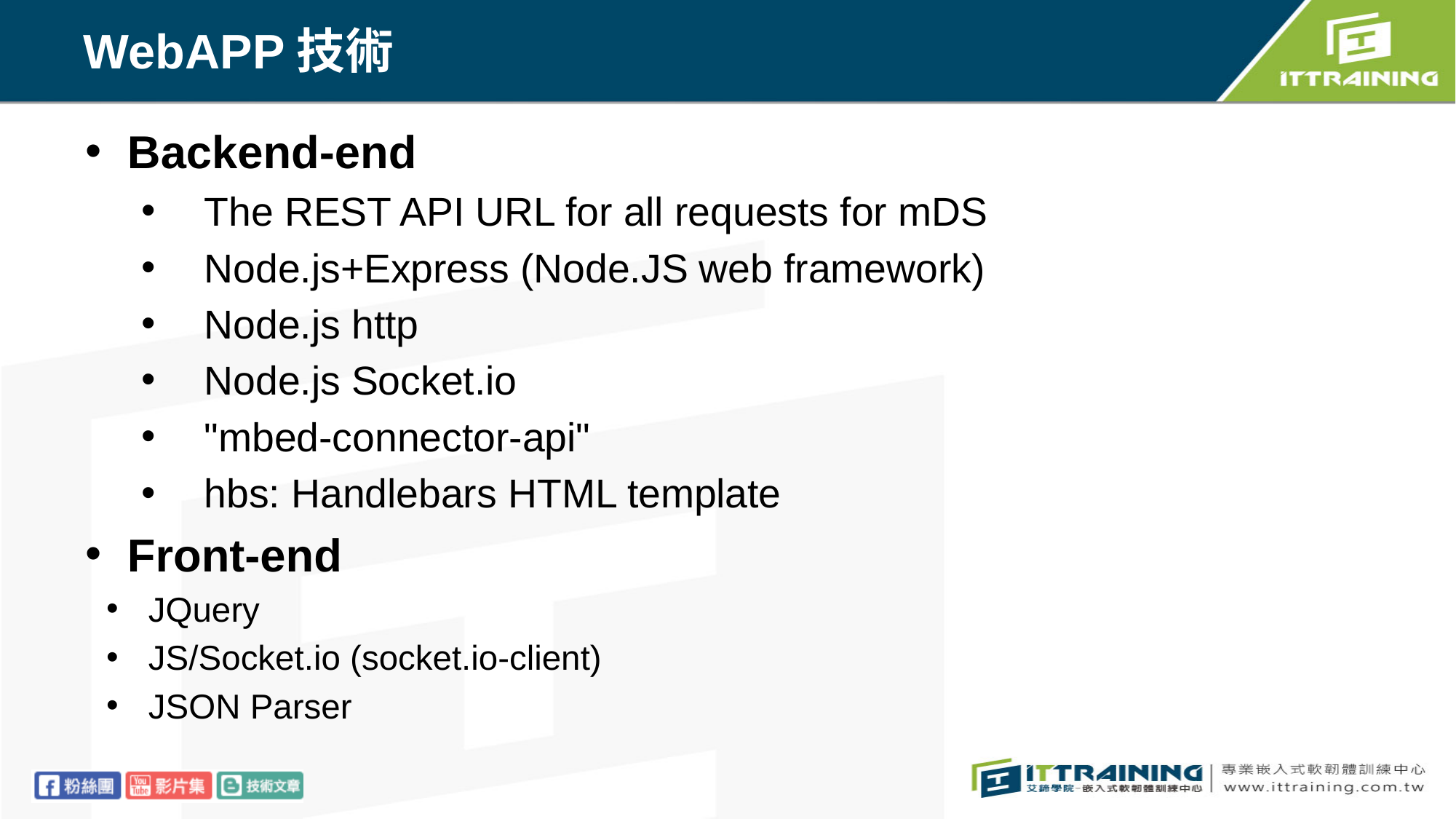

# WebAPP技術
Backend-end
The REST API URL for all requests for mDS
Node.js+Express (Node.JS web framework)
Node.js http
Node.js Socket.io
"mbed-connector-api"
hbs: Handlebars HTML template
Front-end
JQuery
JS/Socket.io (socket.io-client)
JSON Parser